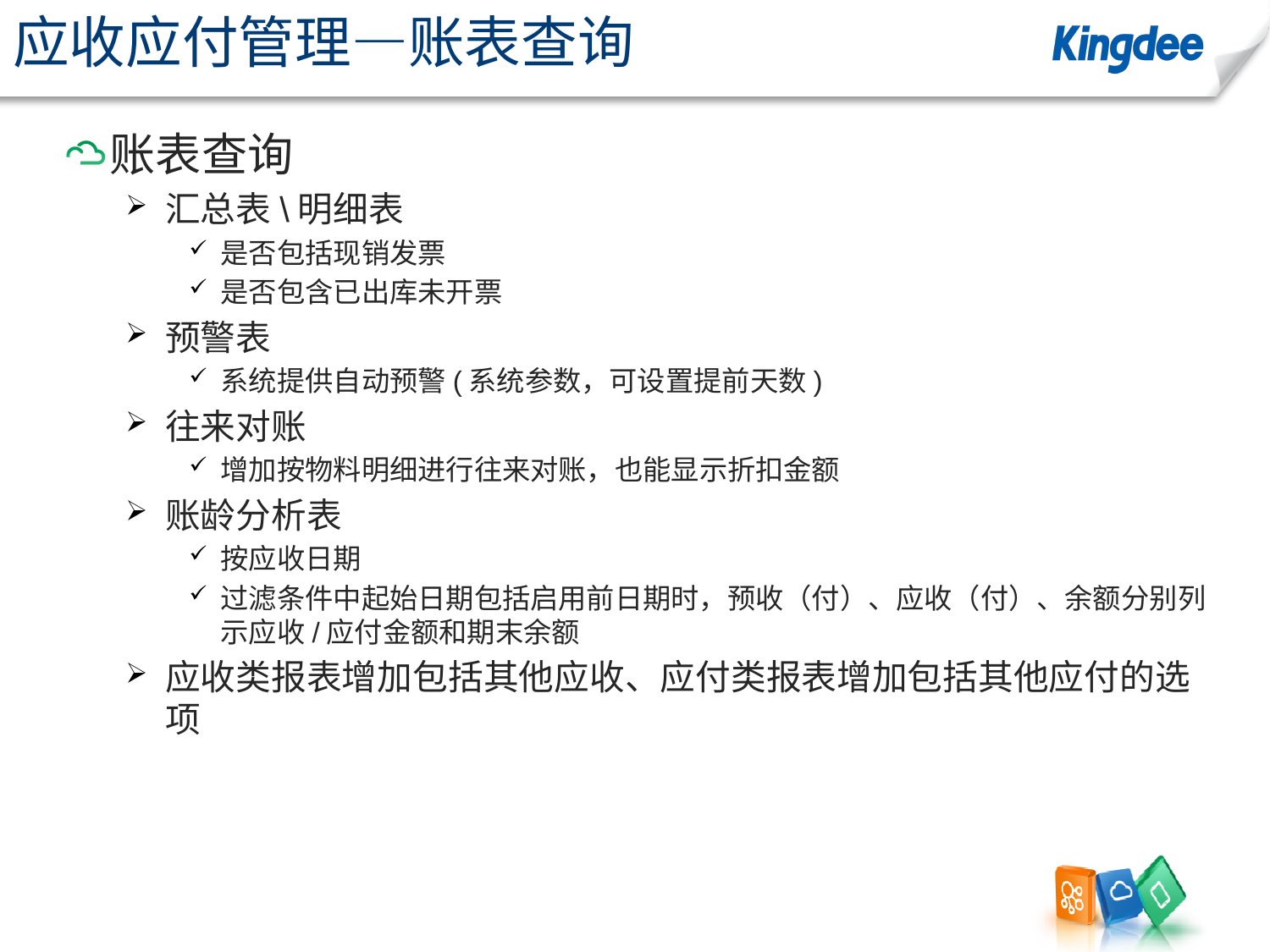

# 应收应付管理—账表查询
账表查询
汇总表\明细表
是否包括现销发票
是否包含已出库未开票
预警表
系统提供自动预警(系统参数，可设置提前天数)
往来对账
增加按物料明细进行往来对账，也能显示折扣金额
账龄分析表
按应收日期
过滤条件中起始日期包括启用前日期时，预收（付）、应收（付）、余额分别列示应收/应付金额和期末余额
应收类报表增加包括其他应收、应付类报表增加包括其他应付的选项